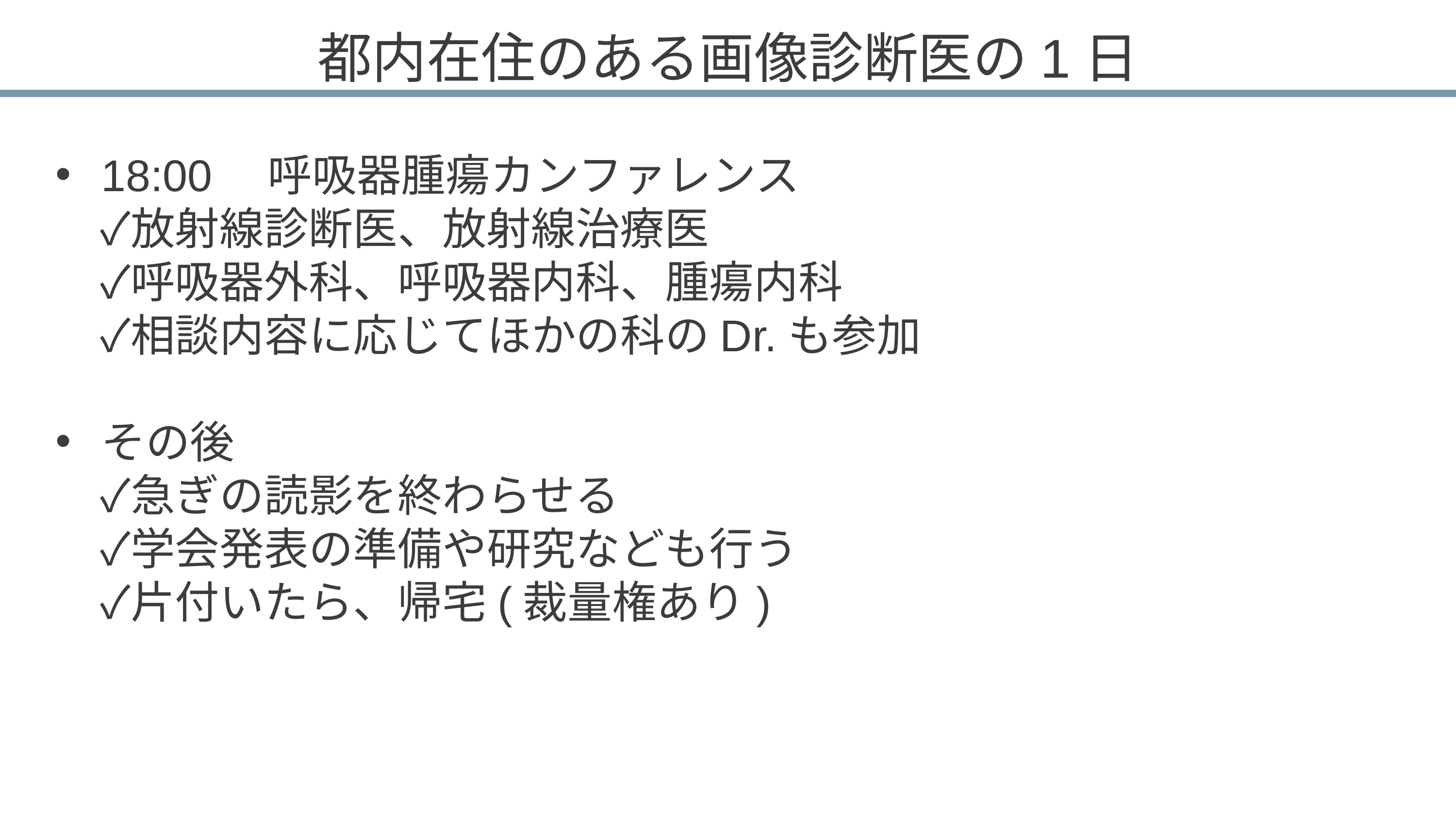

# 都内在住のある画像診断医の1日
18:00　呼吸器腫瘍カンファレンス
　✓放射線診断医、放射線治療医
　✓呼吸器外科、呼吸器内科、腫瘍内科
　✓相談内容に応じてほかの科のDr.も参加

その後
　✓急ぎの読影を終わらせる
　✓学会発表の準備や研究なども行う
　✓片付いたら、帰宅(裁量権あり)